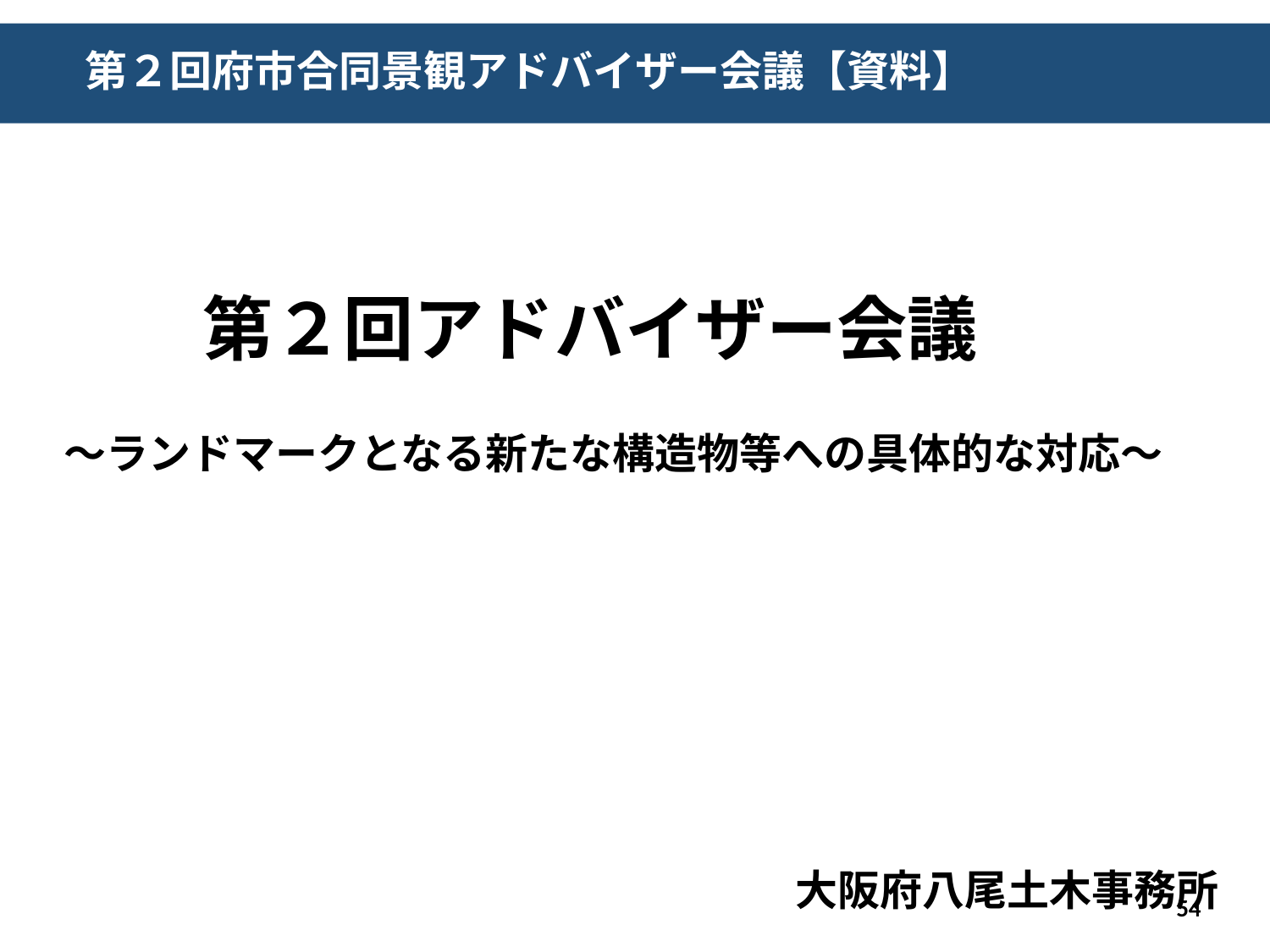

# 第２回府市合同景観アドバイザー会議【資料】
第２回アドバイザー会議
　～ランドマークとなる新たな構造物等への具体的な対応～
大阪府八尾土木事務所
54